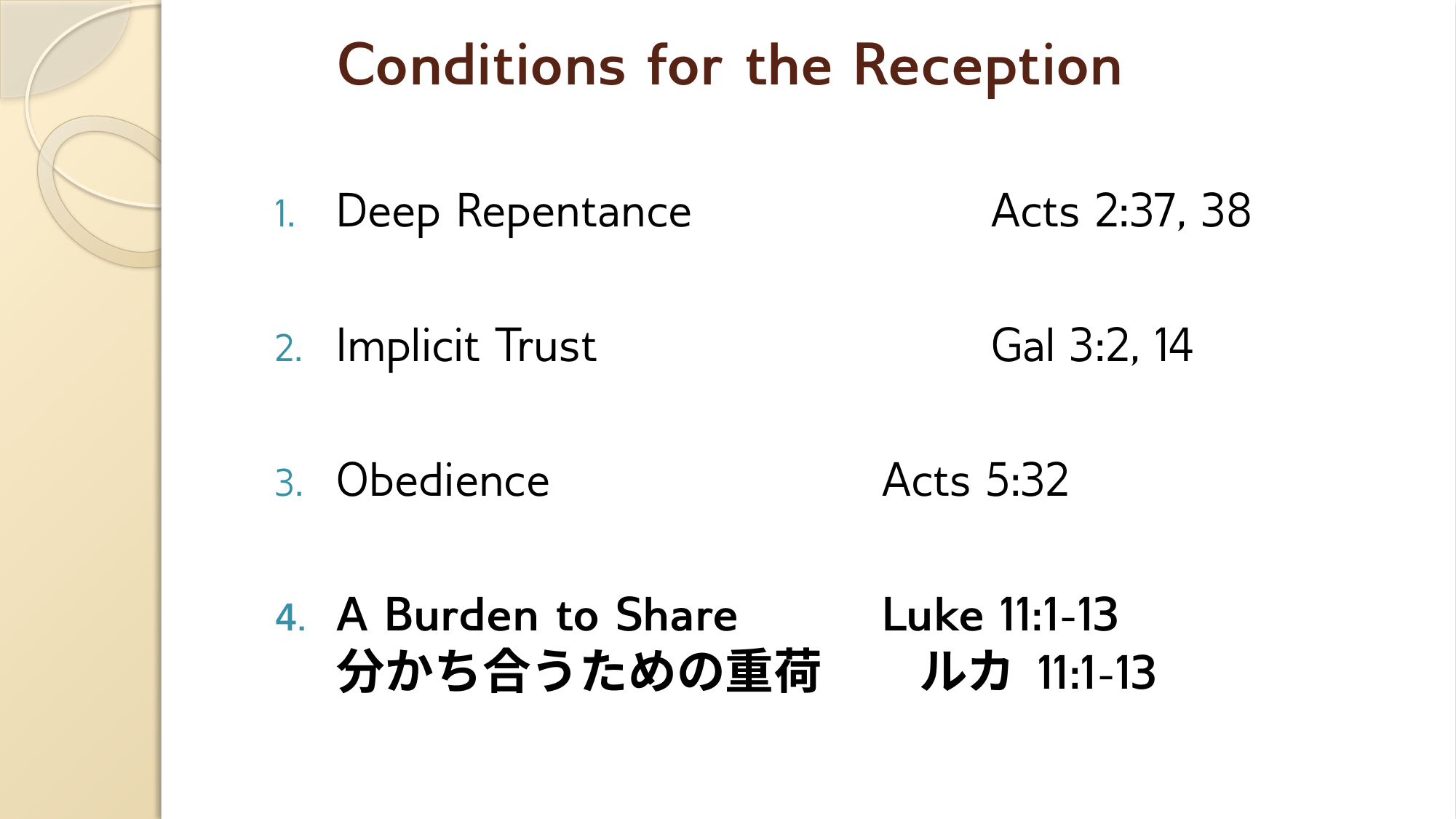

# Conditions for the Reception
Deep Repentance 			Acts 2:37, 38

Implicit Trust				Gal 3:2, 14

Obedience				Acts 5:32

A Burden to Share		Luke 11:1-13
分かち合うための重荷　　ルカ 11:1-13